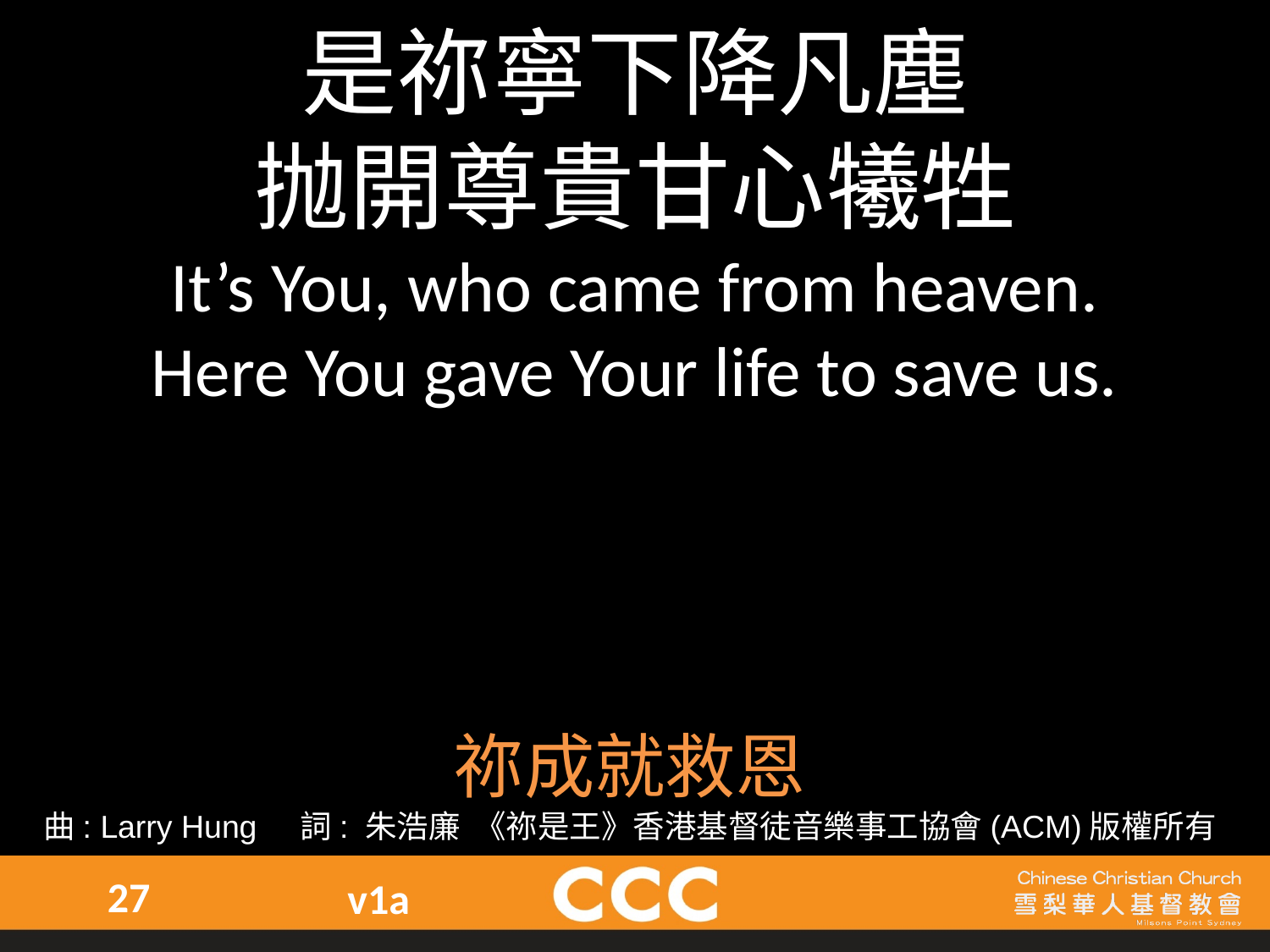

是祢寧下降凡塵
抛開尊貴甘心犧牲
It’s You, who came from heaven.
Here You gave Your life to save us.
祢成就救恩
曲: Larry Hung    詞: 朱浩廉  《祢是王》香港基督徒音樂事工協會(ACM)版權所有
27
v1a